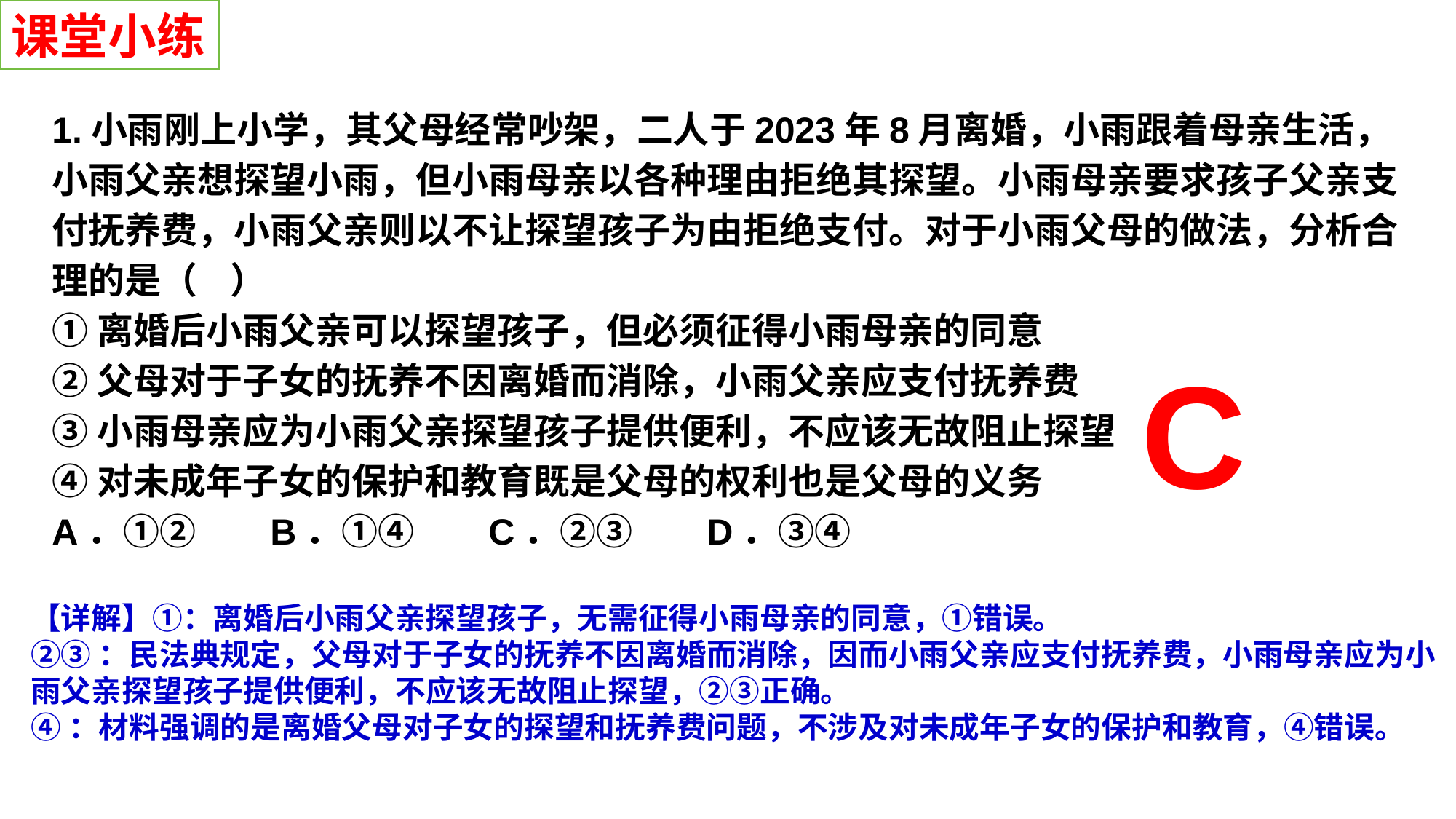

课堂小练
1.小雨刚上小学，其父母经常吵架，二人于2023年8月离婚，小雨跟着母亲生活，小雨父亲想探望小雨，但小雨母亲以各种理由拒绝其探望。小雨母亲要求孩子父亲支付抚养费，小雨父亲则以不让探望孩子为由拒绝支付。对于小雨父母的做法，分析合理的是（    ）
①离婚后小雨父亲可以探望孩子，但必须征得小雨母亲的同意
②父母对于子女的抚养不因离婚而消除，小雨父亲应支付抚养费
③小雨母亲应为小雨父亲探望孩子提供便利，不应该无故阻止探望
④对未成年子女的保护和教育既是父母的权利也是父母的义务
A．①②	B．①④	C．②③	D．③④
C
02
稿定PPT
稿定PPT，海量素材持续更新，上千款模板选择总有一款适合你
【详解】①：离婚后小雨父亲探望孩子，无需征得小雨母亲的同意，①错误。
②③：民法典规定，父母对于子女的抚养不因离婚而消除，因而小雨父亲应支付抚养费，小雨母亲应为小雨父亲探望孩子提供便利，不应该无故阻止探望，②③正确。
④：材料强调的是离婚父母对子女的探望和抚养费问题，不涉及对未成年子女的保护和教育，④错误。